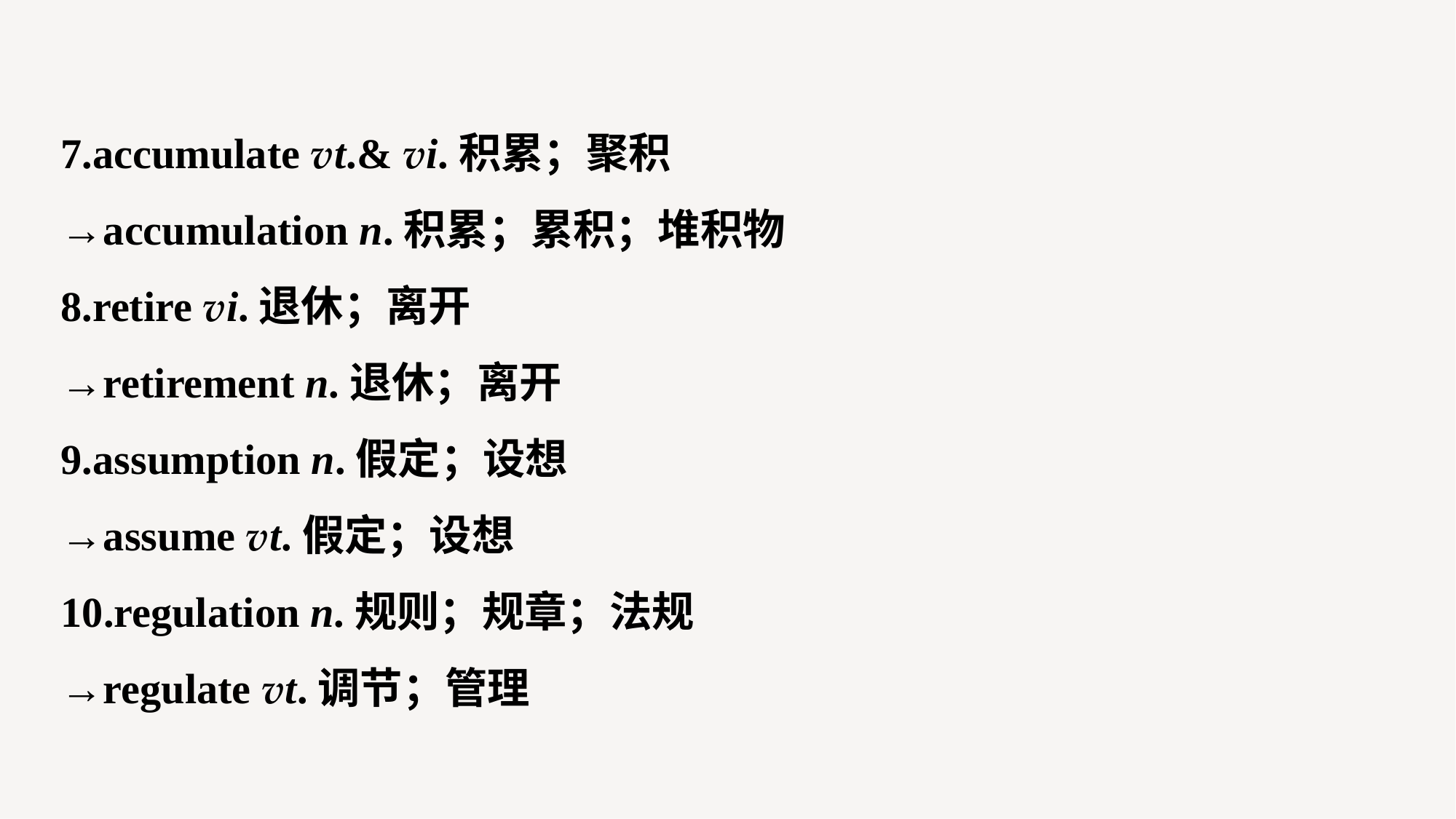

7.accumulate vt.& vi.积累；聚积
→accumulation n.积累；累积；堆积物
8.retire vi.退休；离开
→retirement n.退休；离开
9.assumption n.假定；设想
→assume vt.假定；设想
10.regulation n.规则；规章；法规
→regulate vt.调节；管理